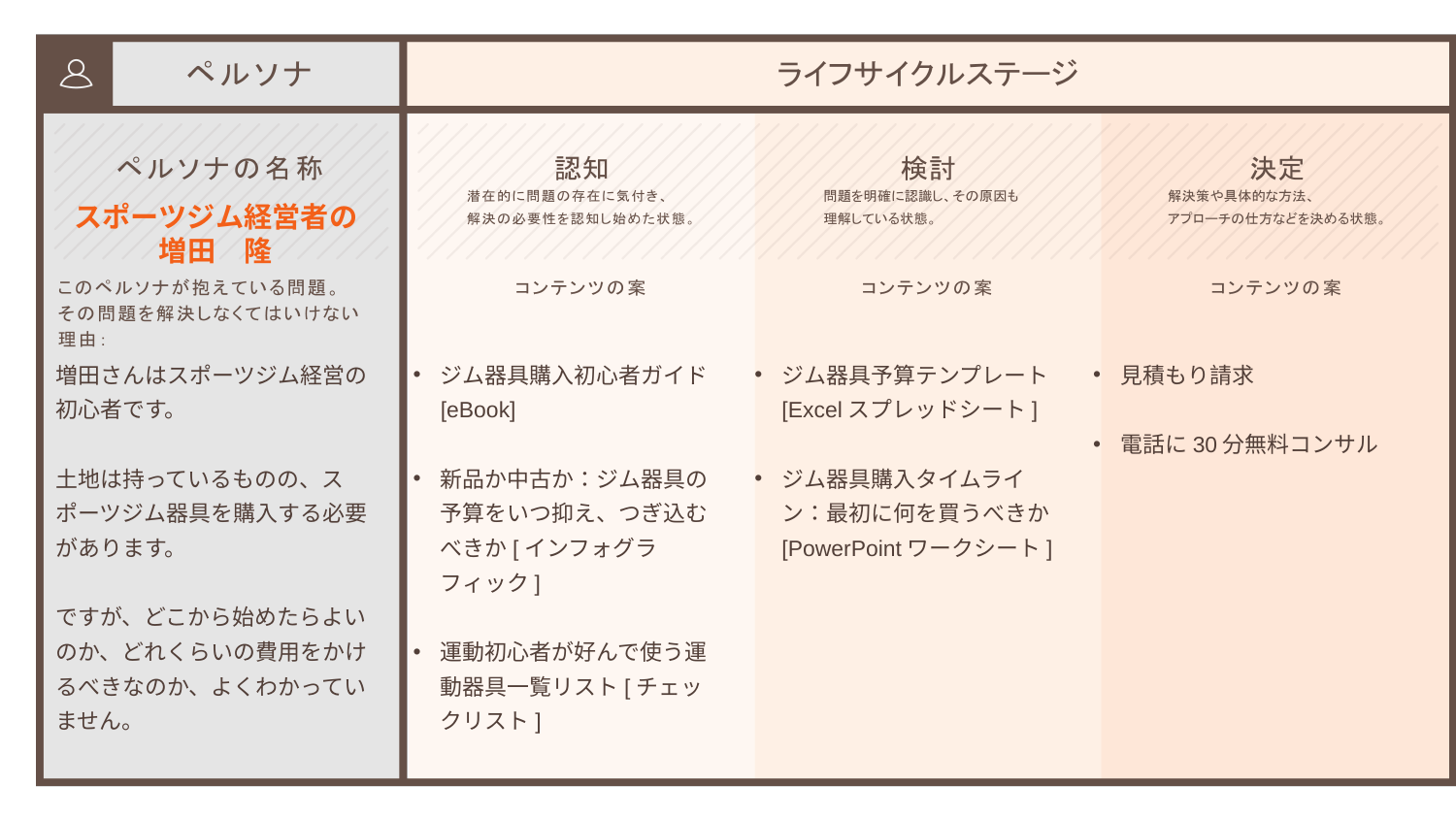

スポーツジム経営者の
増田　隆
増田さんはスポーツジム経営の初心者です。

土地は持っているものの、スポーツジム器具を購入する必要があります。

ですが、どこから始めたらよいのか、どれくらいの費用をかけるべきなのか、よくわかっていません。
ジム器具購入初心者ガイド[eBook]

新品か中古か：ジム器具の予算をいつ抑え、つぎ込むべきか[インフォグラフィック]

運動初心者が好んで使う運動器具一覧リスト[チェックリスト]

ジム器具予算テンプレート[Excelスプレッドシート]

ジム器具購入タイムライン：最初に何を買うべきか[PowerPointワークシート]
見積もり請求

電話に30分無料コンサル